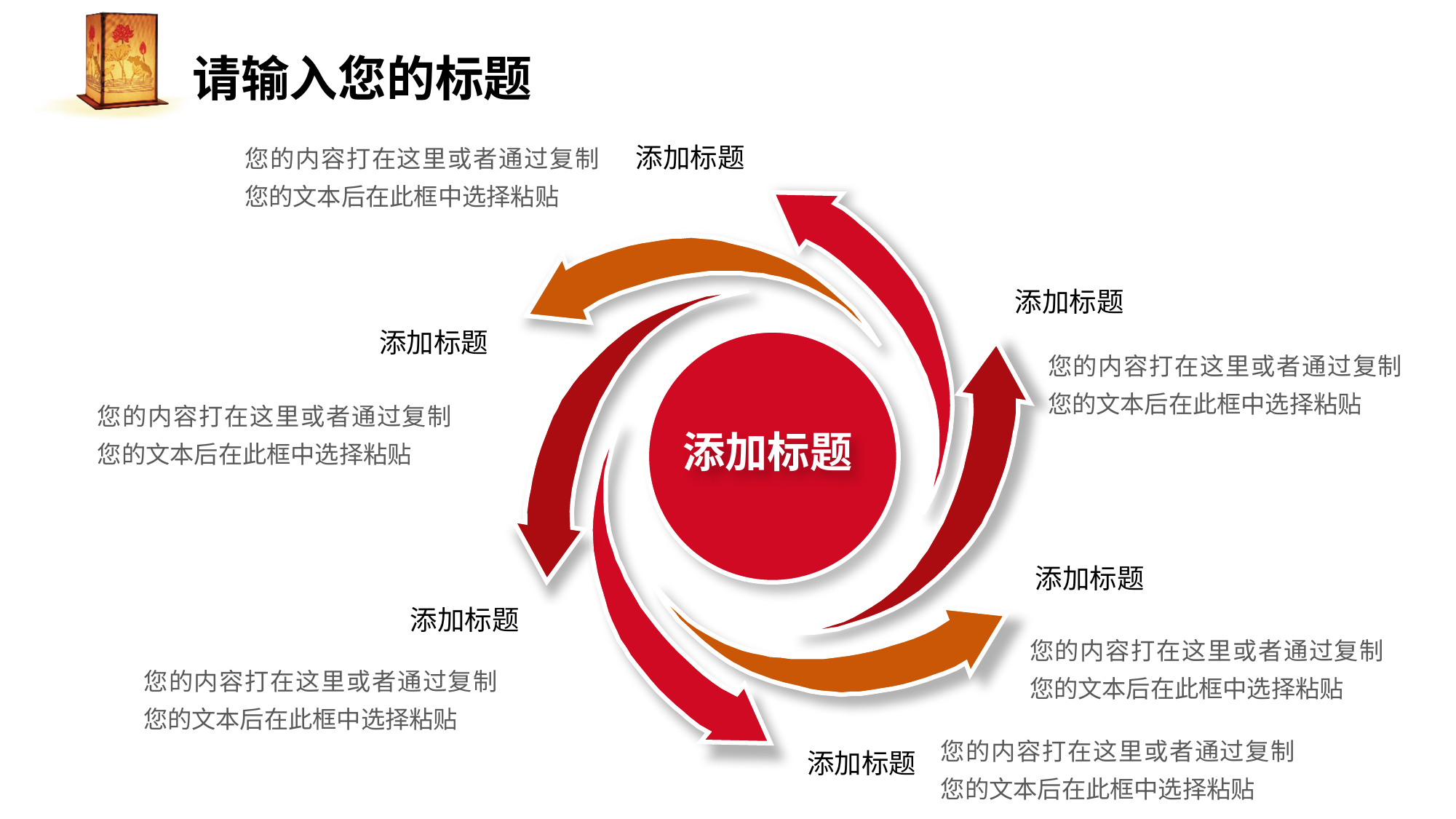

您的内容打在这里或者通过复制您的文本后在此框中选择粘贴
添加标题

添加标题
添加标题

添加标题
您的内容打在这里或者通过复制您的文本后在此框中选择粘贴

您的内容打在这里或者通过复制您的文本后在此框中选择粘贴

添加标题

添加标题
您的内容打在这里或者通过复制您的文本后在此框中选择粘贴
您的内容打在这里或者通过复制您的文本后在此框中选择粘贴
您的内容打在这里或者通过复制您的文本后在此框中选择粘贴
添加标题